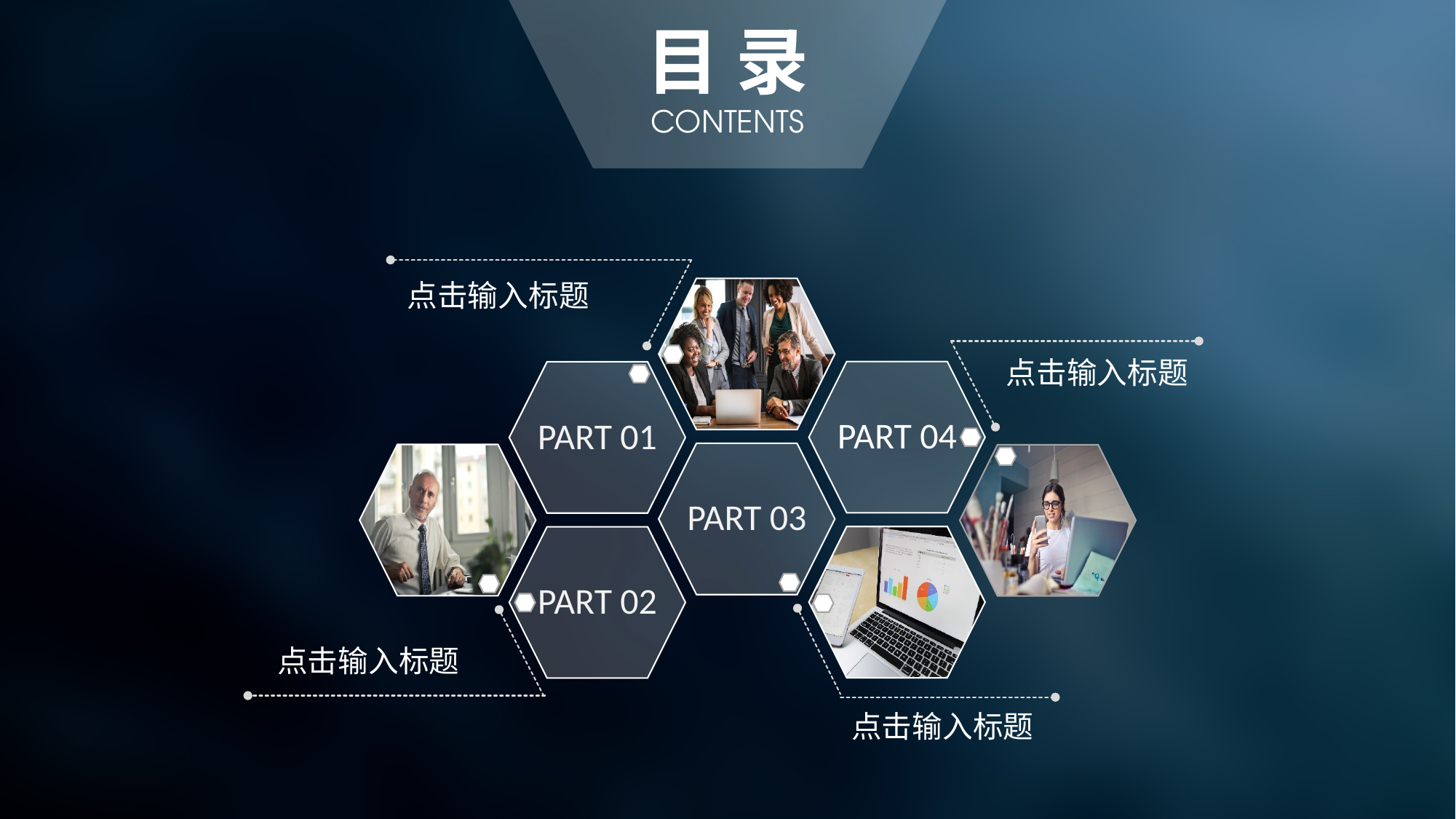

目 录
CONTENTS
PART 02

PART 03

PART 01

PART 04

点击输入标题
点击输入标题
点击输入标题
点击输入标题